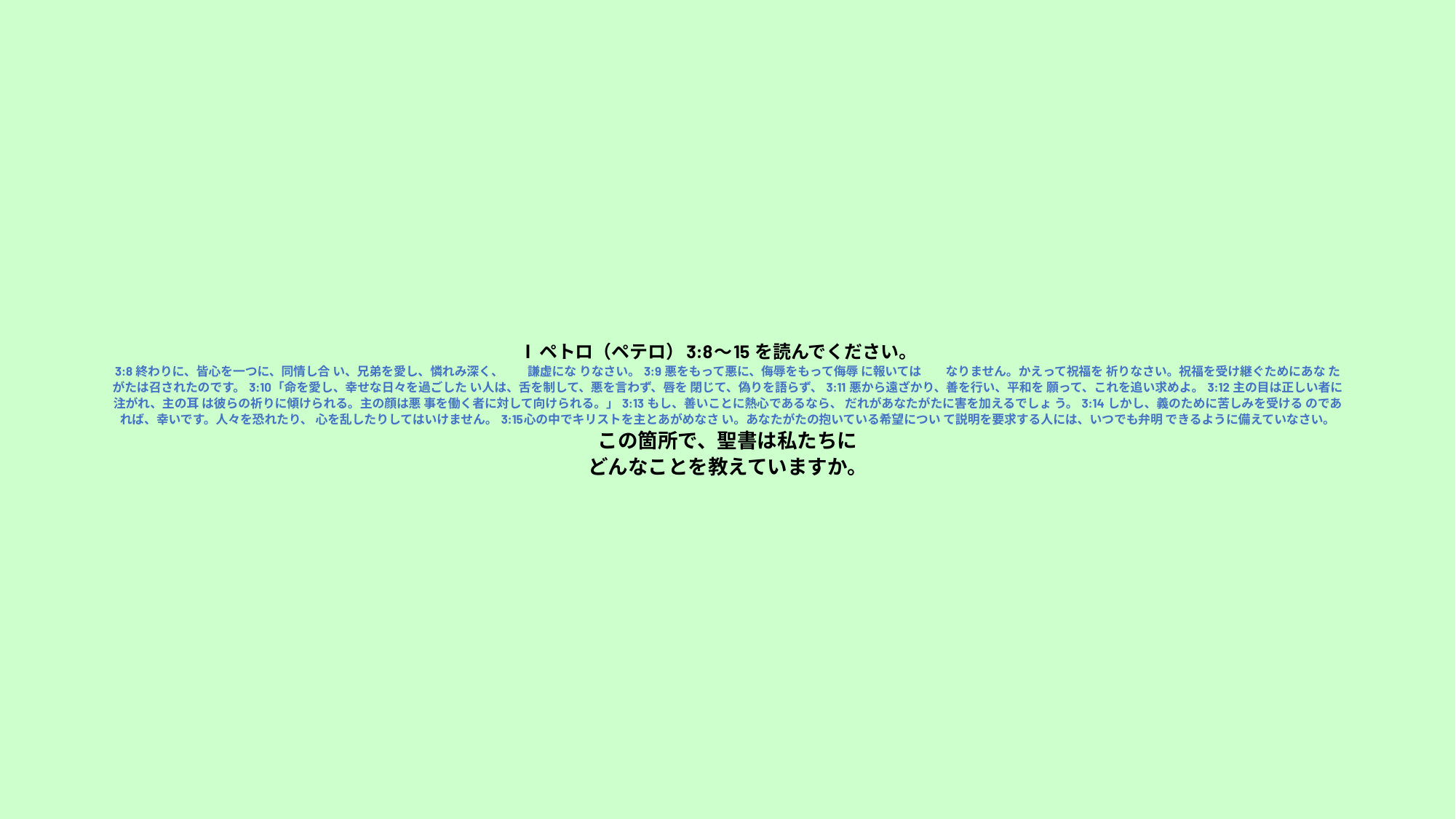

# Ⅰペトロ（ペテロ）3:8～15 を読んでください。　 3:8 終わりに、皆心を一つに、同情し合 い、兄弟を愛し、憐れみ深く、　　謙虚にな りなさい。 3:9 悪をもって悪に、侮辱をもって侮辱 に報いては　　なりません。かえって祝福を 祈りなさい。祝福を受け継ぐためにあな たがたは召されたのです。 3:10「命を愛し、幸せな日々を過ごした い人は、舌を制して、悪を言わず、唇を 閉じて、偽りを語らず、 3:11 悪から遠ざかり、善を行い、平和を 願って、これを追い求めよ。 3:12 主の目は正しい者に注がれ、主の耳 は彼らの祈りに傾けられる。主の顔は悪 事を働く者に対して向けられる。」 3:13 もし、善いことに熱心であるなら、 だれがあなたがたに害を加えるでしょ う。 3:14 しかし、義のために苦しみを受ける のであれば、幸いです。人々を恐れたり、 心を乱したりしてはいけません。 3:15心の中でキリストを主とあがめなさ い。あなたがたの抱いている希望につい て説明を要求する人には、いつでも弁明 できるように備えていなさい。 この箇所で、聖書は私たちに どんなことを教えていますか。